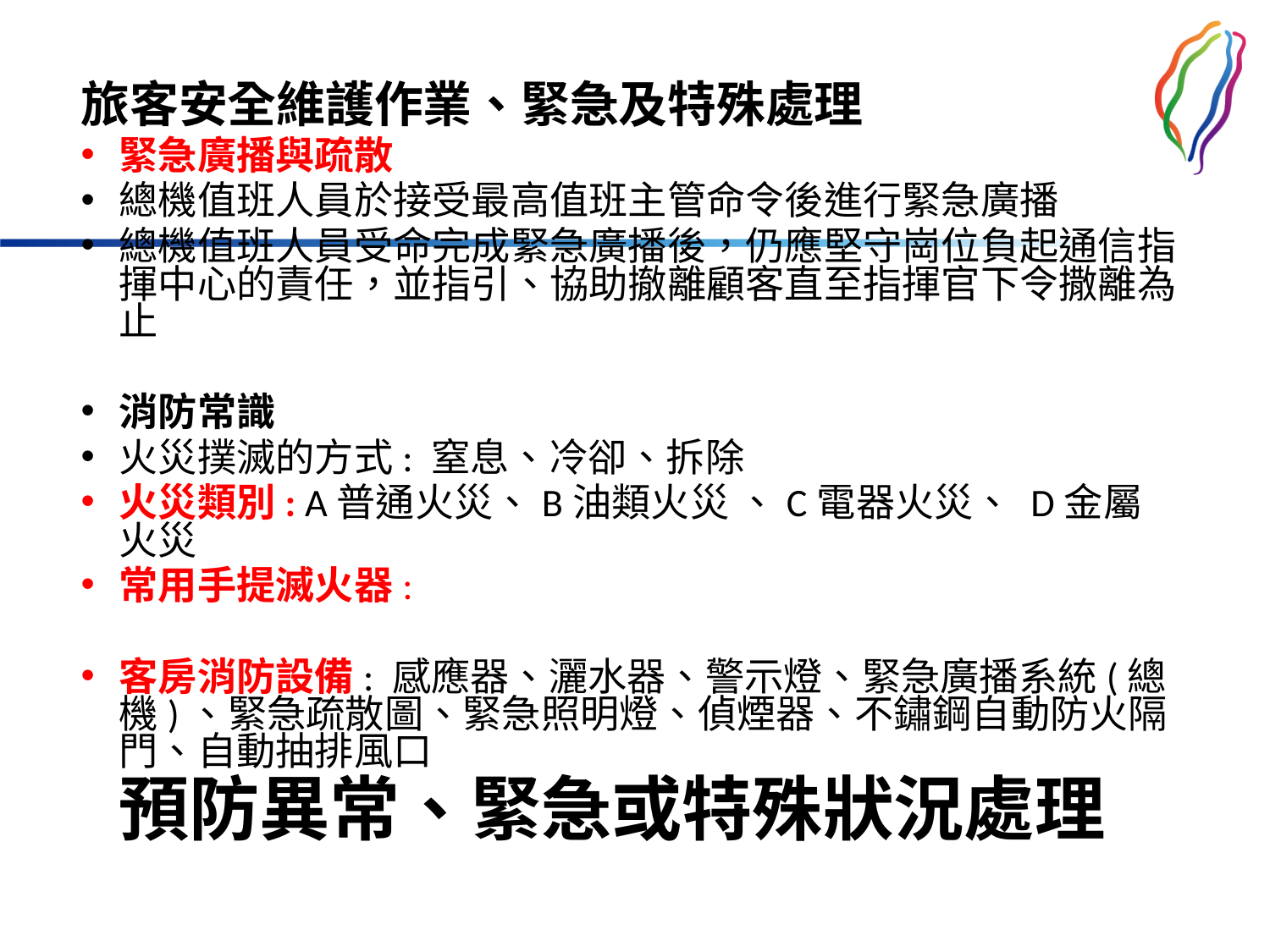

旅客安全維護作業、緊急及特殊處理
緊急廣播與疏散
總機值班人員於接受最高值班主管命令後進行緊急廣播
總機值班人員受命完成緊急廣播後，仍應堅守崗位負起通信指揮中心的責任，並指引、協助撤離顧客直至指揮官下令撒離為止

消防常識
火災撲滅的方式: 窒息、冷卻、拆除
火災類別: A普通火災、B油類火災 、C電器火災、 D金屬火災
常用手提滅火器:

客房消防設備: 感應器、灑水器、警示燈、緊急廣播系統(總機)、緊急疏散圖、緊急照明燈、偵煙器、不鏽鋼自動防火隔門、自動抽排風口
# 預防異常、緊急或特殊狀況處理